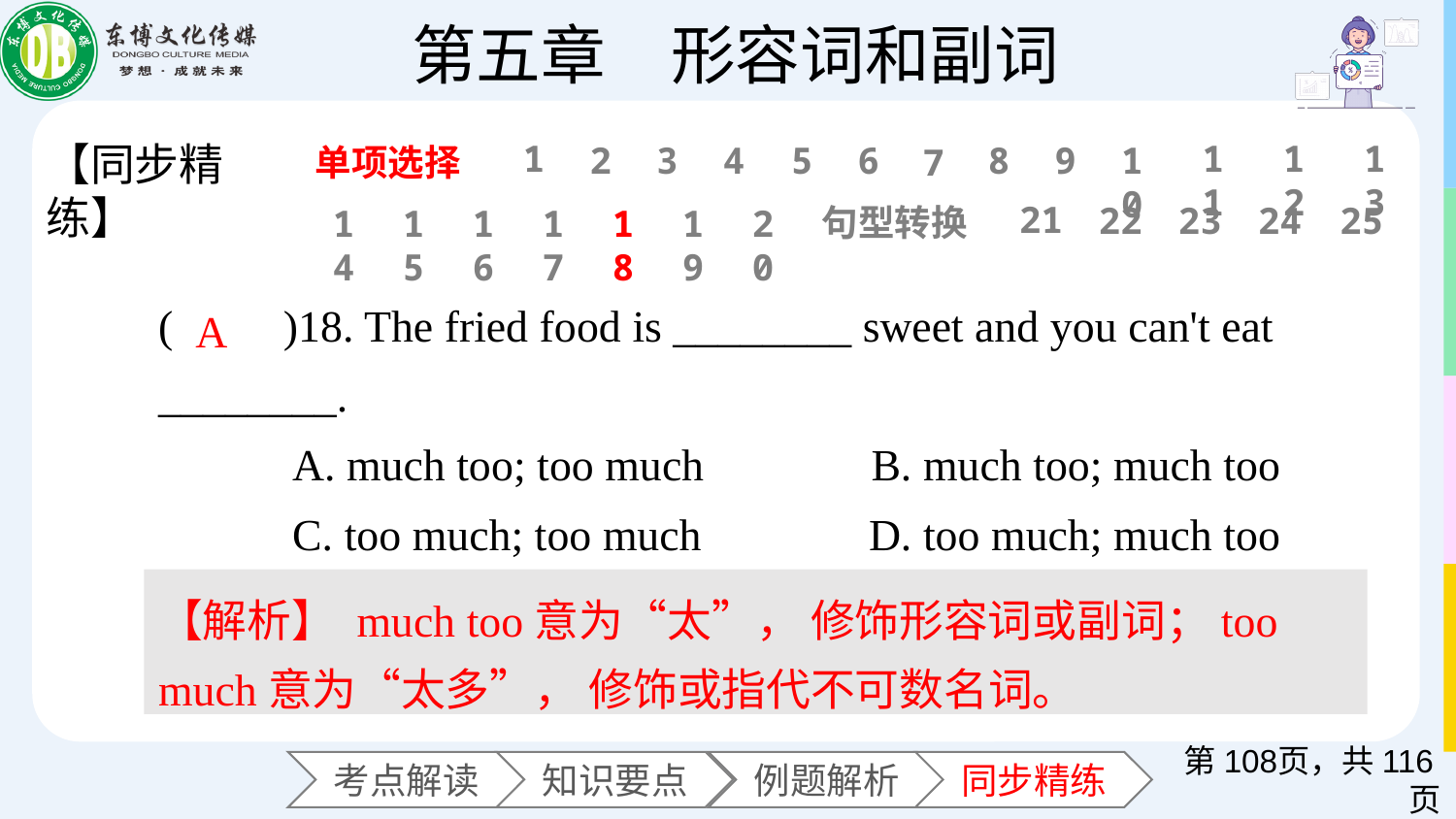

11
12
13
1
【同步精练】
6
2
3
4
5
8
9
10
7
单项选择
21
22
23
24
25
句型转换
14
15
16
17
18
19
20
(　　)18. The fried food is ________ sweet and you can't eat ________.
            A. much too; too much               B. much too; much too
            C. too much; too much               D. too much; much too
A
【解析】 much too意为“太”， 修饰形容词或副词；too much意为“太多”， 修饰或指代不可数名词。
第108页，共116页